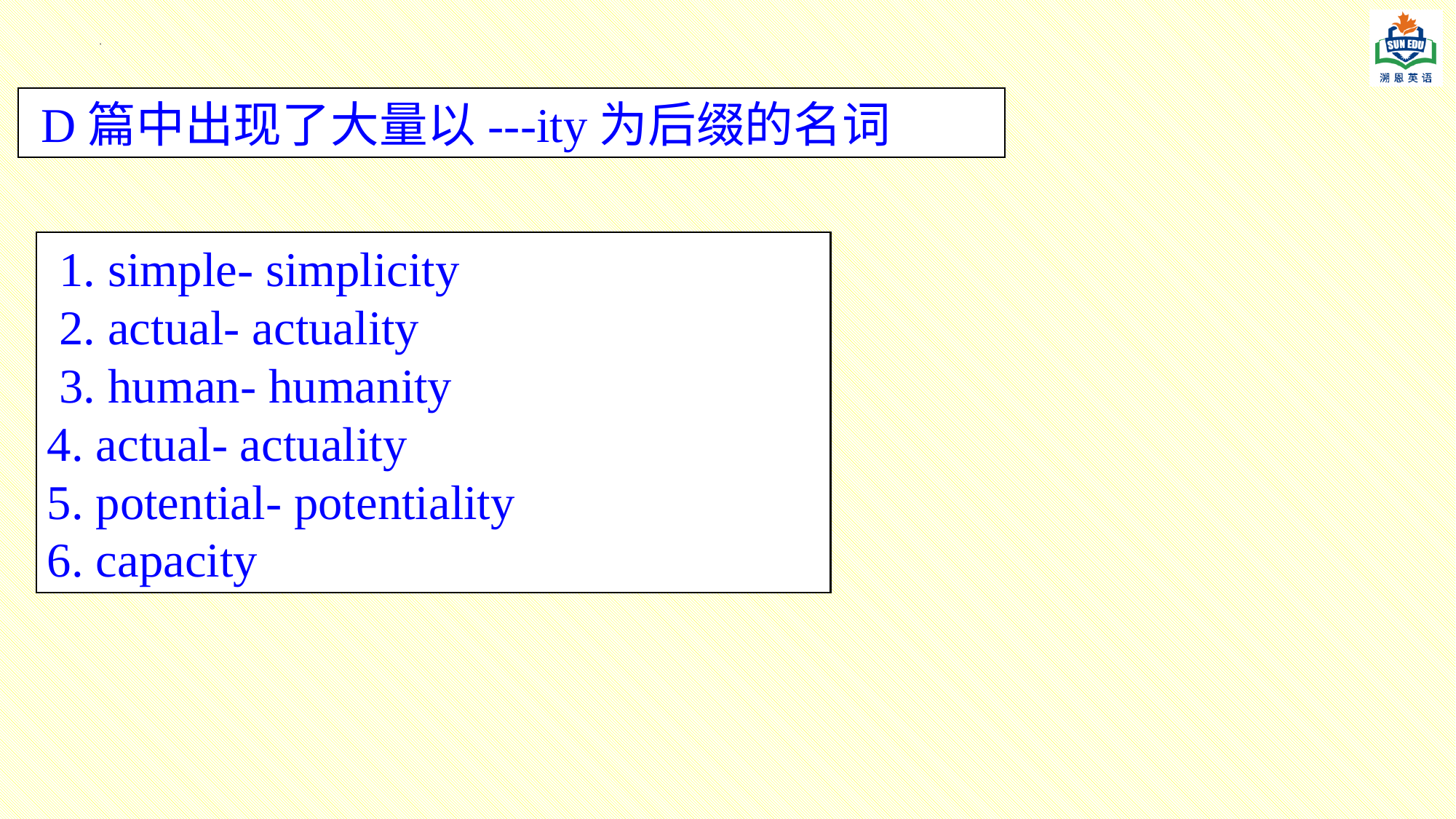

D篇中出现了大量以---ity为后缀的名词
 1. simple- simplicity
 2. actual- actuality
 3. human- humanity
4. actual- actuality
5. potential- potentiality
6. capacity